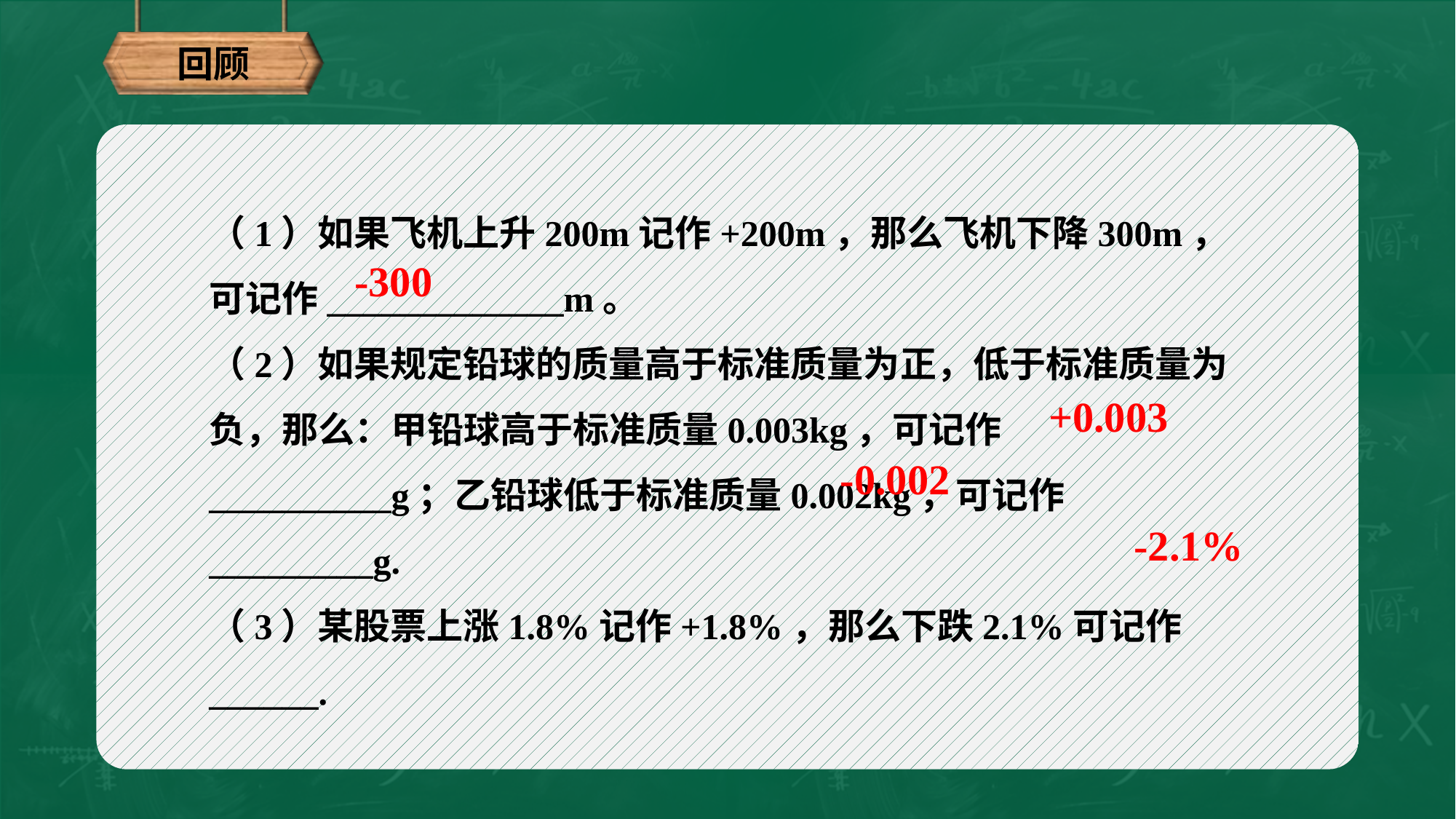

回顾
（1）如果飞机上升200m记作+200m，那么飞机下降300m，可记作_____________m。
（2）如果规定铅球的质量高于标准质量为正，低于标准质量为负，那么：甲铅球高于标准质量0.003kg，可记作__________g；乙铅球低于标准质量0.002kg，可记作_________g.
（3）某股票上涨1.8%记作+1.8%，那么下跌2.1%可记作______.
-300
+0.003
-0.002
-2.1%